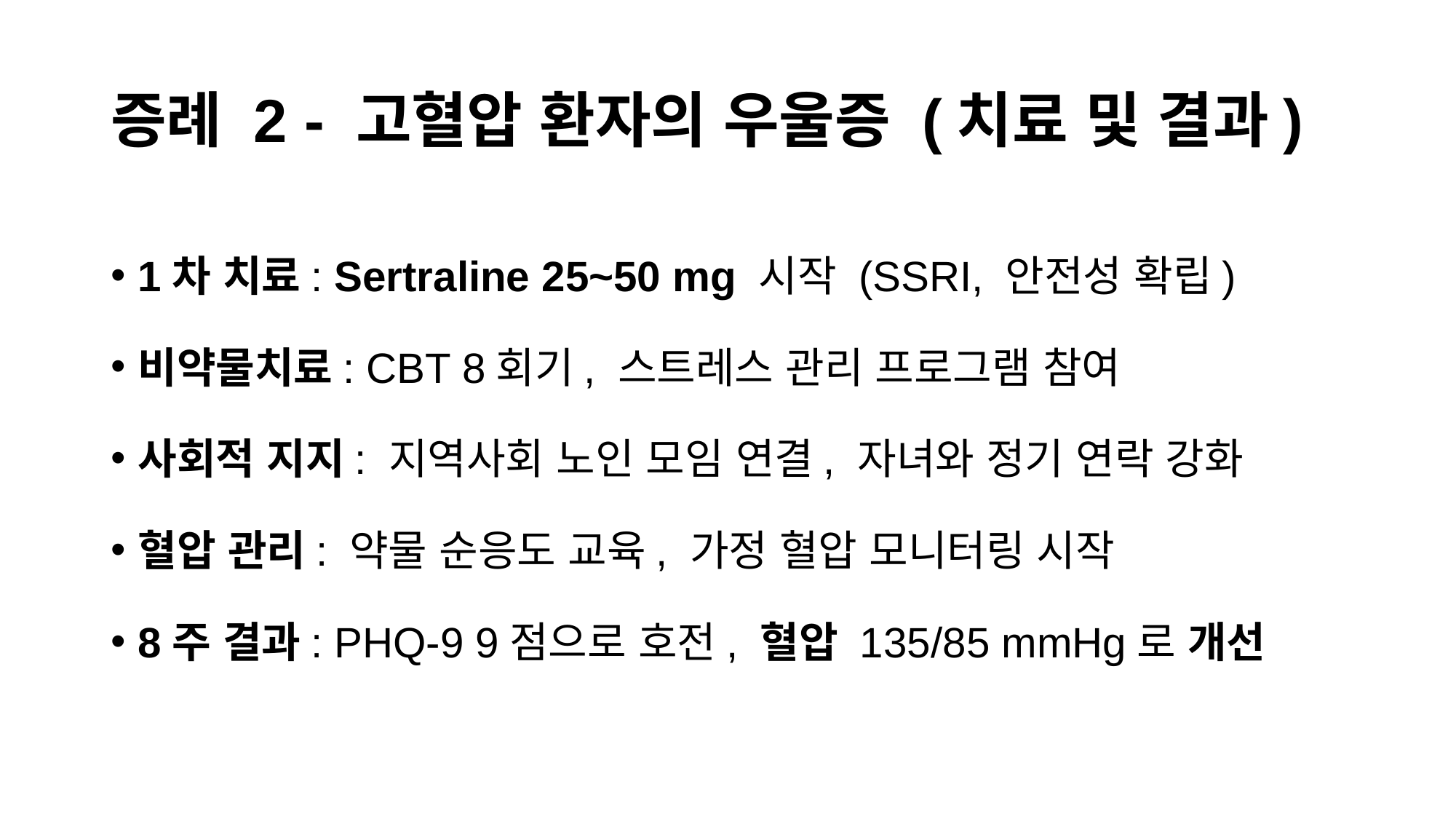

# 증례 2 - 고혈압 환자의 우울증 (치료 및 결과)
1차 치료: Sertraline 25~50 mg 시작 (SSRI, 안전성 확립)
비약물치료: CBT 8회기, 스트레스 관리 프로그램 참여
사회적 지지: 지역사회 노인 모임 연결, 자녀와 정기 연락 강화
혈압 관리: 약물 순응도 교육, 가정 혈압 모니터링 시작
8주 결과: PHQ-9 9점으로 호전, 혈압 135/85 mmHg로 개선